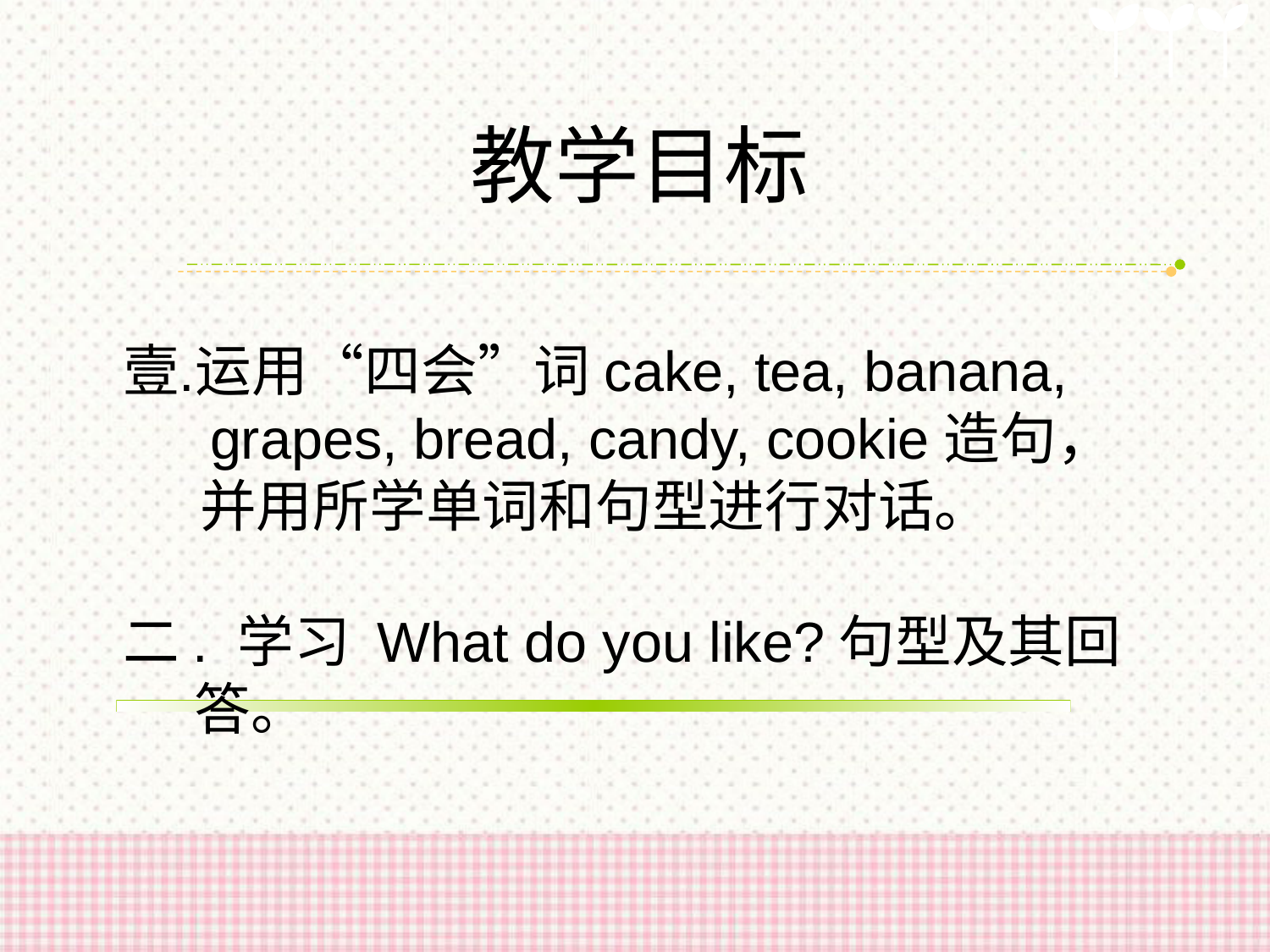

教学目标

运用“四会”词cake, tea, banana,       grapes, bread, candy, cookie造句，
     并用所学单词和句型进行对话。

二. 学习 What do you like?句型及其回答。